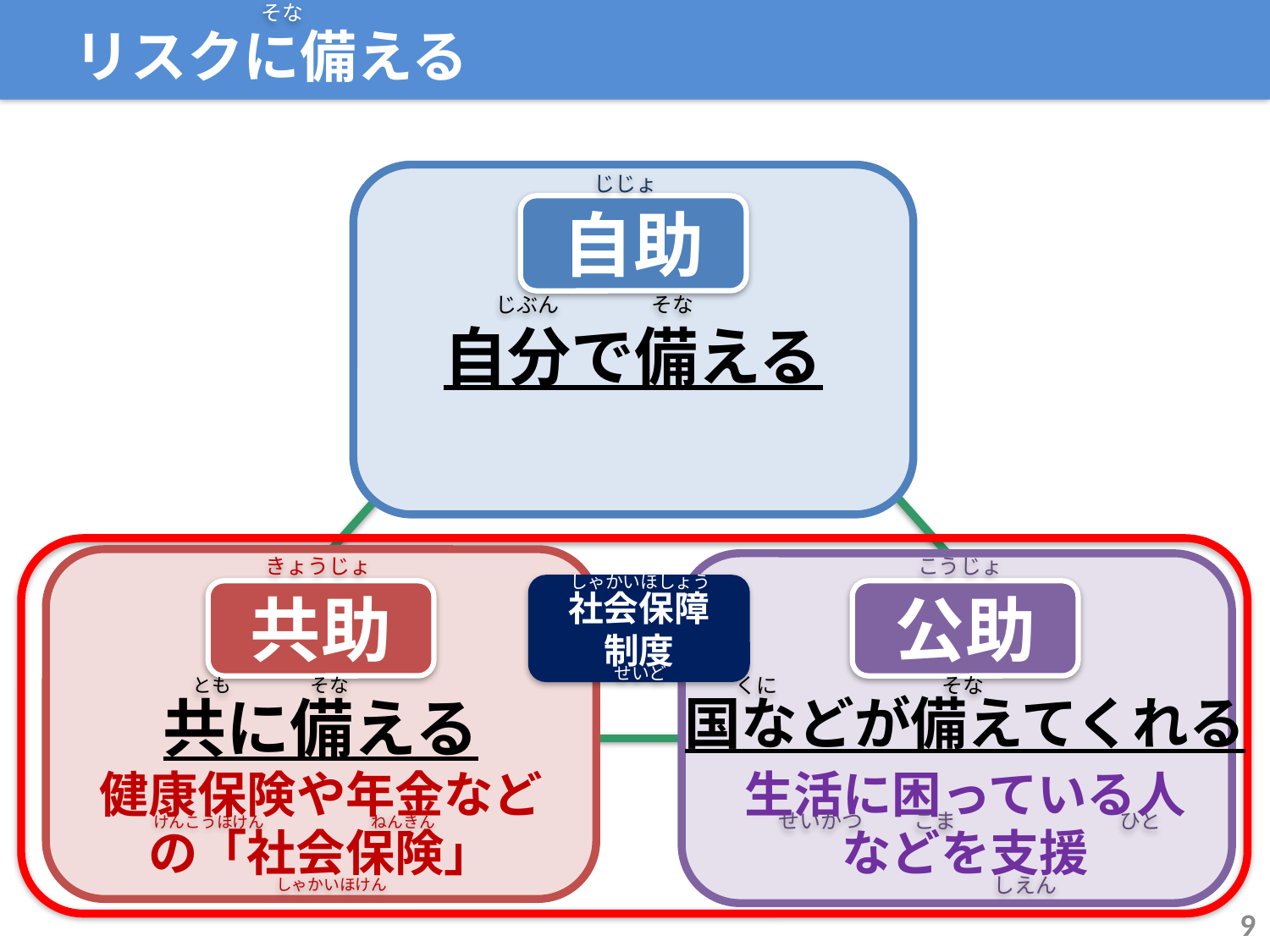

そな
リスクに備える
じじょ

自助
自分で備える
じぶん
そな

きょうじょ
こうじょ

共助
共に備える
健康保険や年金など
の「社会保険」

公助
国などが備えてくれる
生活に困っている人
などを支援
しゃかいほしょう
社会保障
制度
せいど
くに
そな
とも
そな
せいかつ
こま
ひと
けんこうほけん
ねんきん
しえん
しゃかいほけん
9